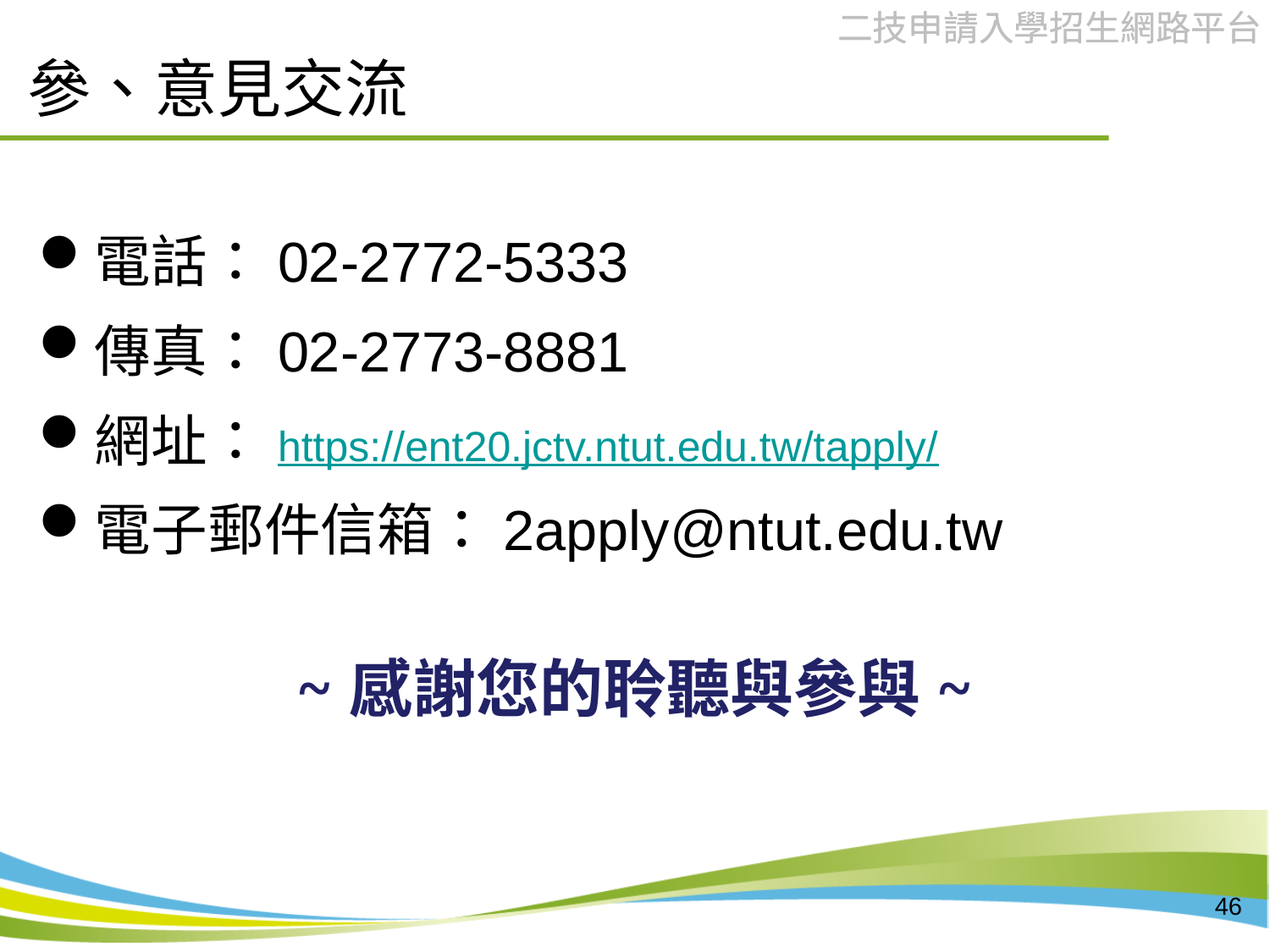

參、意見交流
電話：02-2772-5333
傳真：02-2773-8881
網址：https://ent20.jctv.ntut.edu.tw/tapply/
電子郵件信箱：2apply@ntut.edu.tw
~感謝您的聆聽與參與~

46